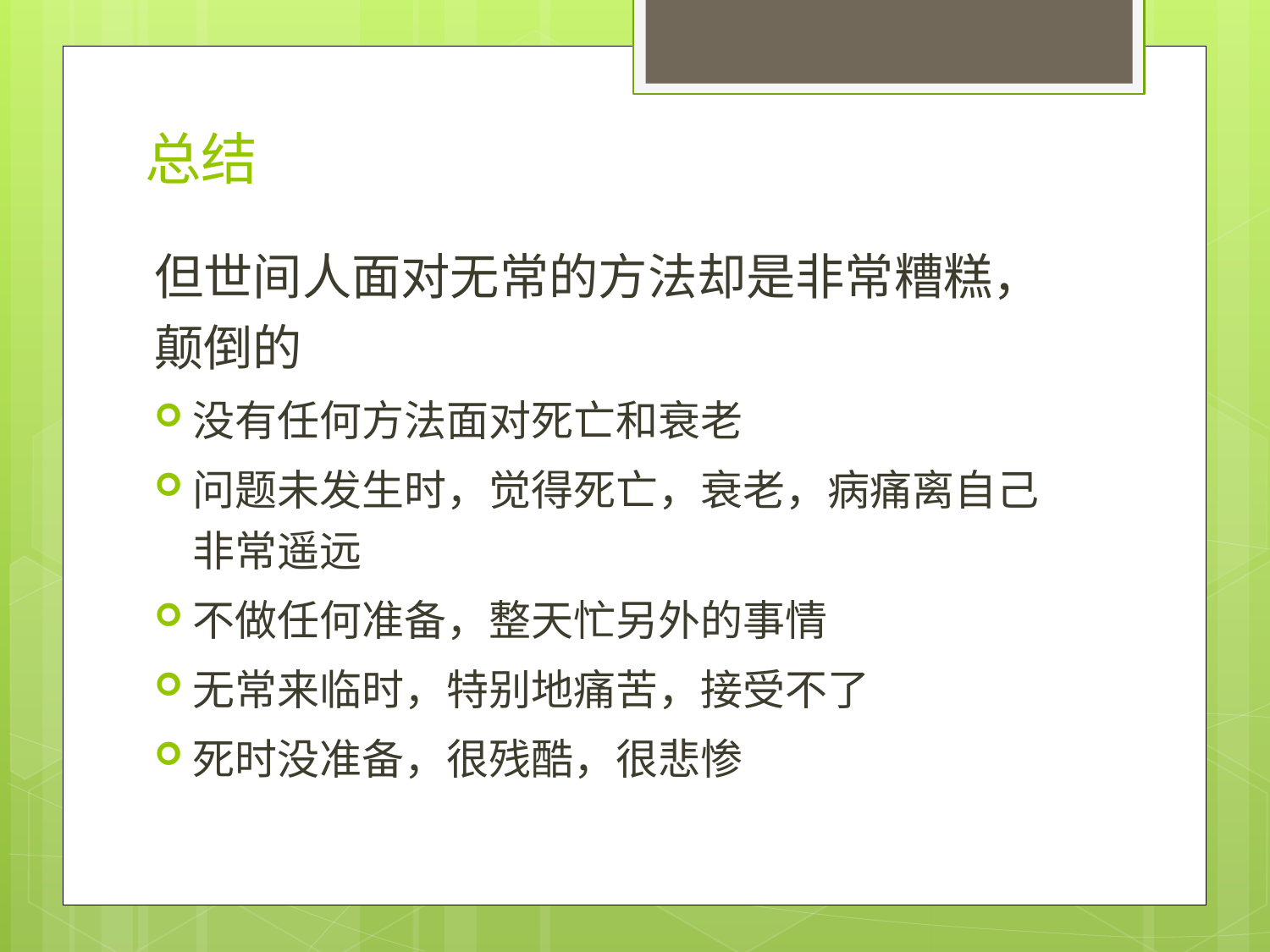

# 总结
但世间人面对无常的方法却是非常糟糕，颠倒的
没有任何方法面对死亡和衰老
问题未发生时，觉得死亡，衰老，病痛离自己非常遥远
不做任何准备，整天忙另外的事情
无常来临时，特别地痛苦，接受不了
死时没准备，很残酷，很悲惨